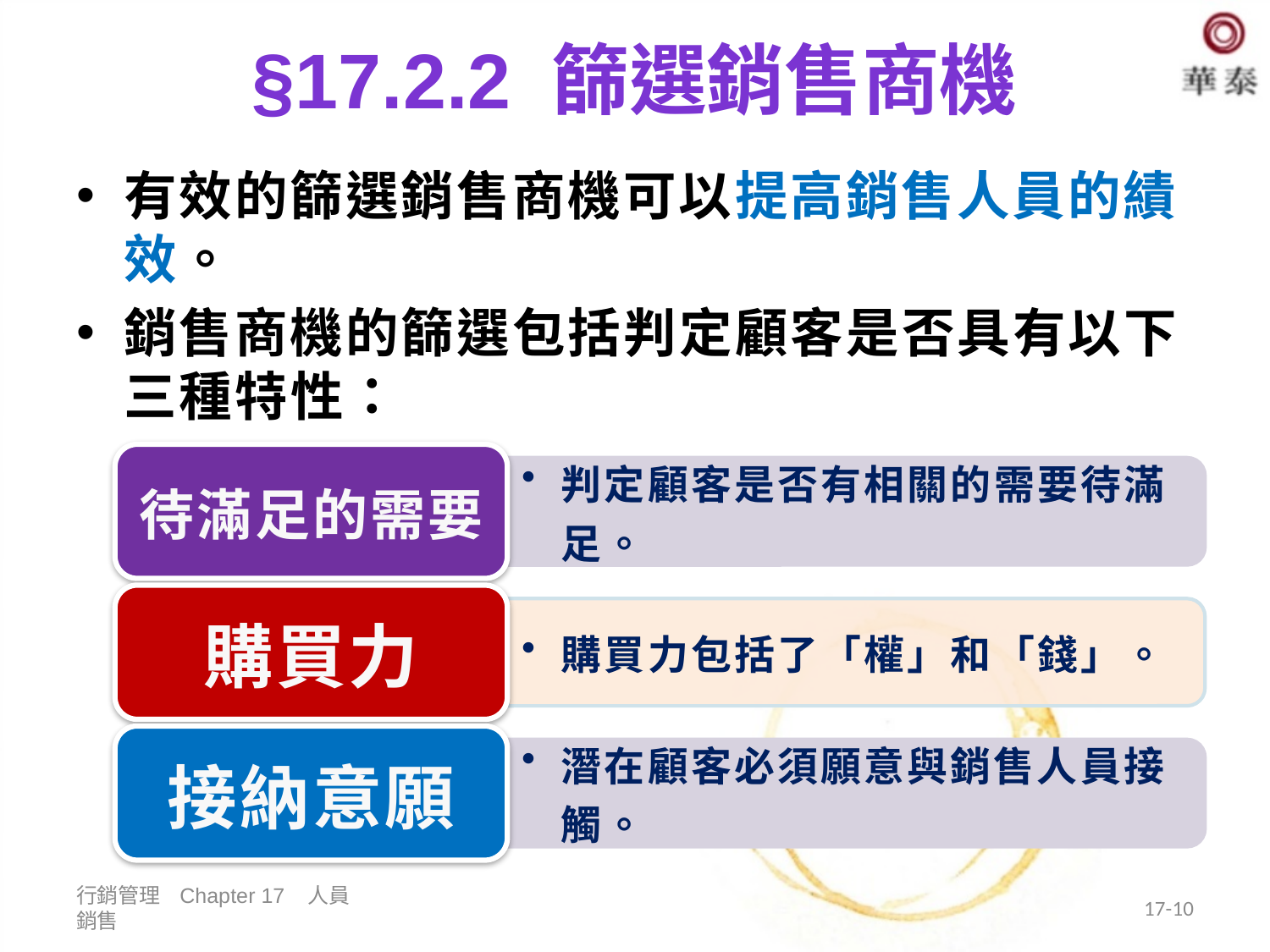

# §17.2.2 篩選銷售商機
有效的篩選銷售商機可以提高銷售人員的績效。
銷售商機的篩選包括判定顧客是否具有以下三種特性：
待滿足的需要
判定顧客是否有相關的需要待滿足。
購買力
購買力包括了「權」和「錢」。
接納意願
潛在顧客必須願意與銷售人員接觸。
行銷管理   Chapter 17   人員銷售
17-10